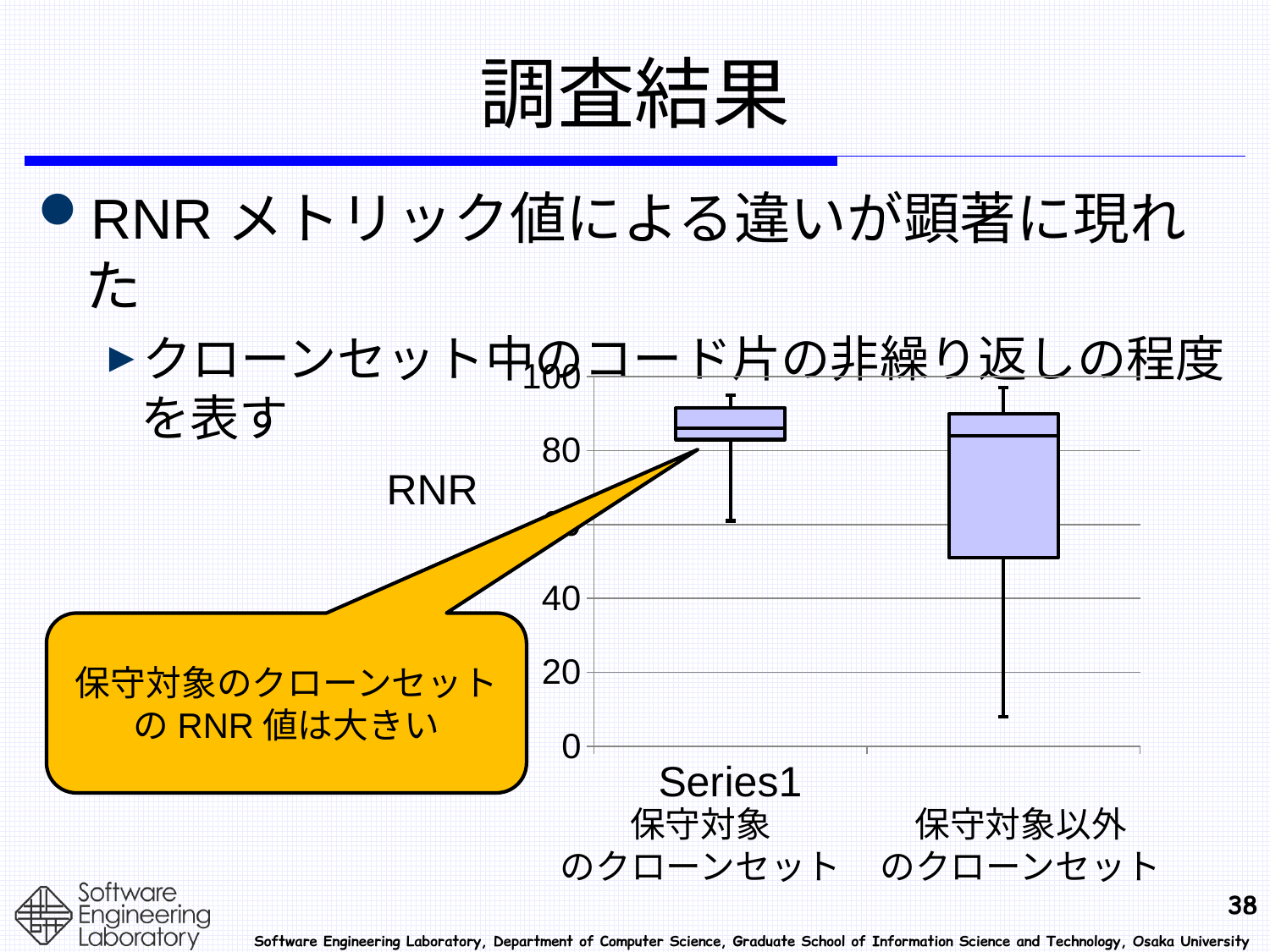

# 調査結果
RNRメトリック値による違いが顕著に現れた
クローンセット中のコード片の非繰り返しの程度を表す

### Chart

| Category |  |  |  |
|---|---|---|---|
|  | 83.0 | 3.0 | 5.5 |
|  | 51.0 | 33.0 | 6.0 |
RNR
保守対象のクローンセットのRNR値は大きい
保守対象
のクローンセット
保守対象以外
のクローンセット